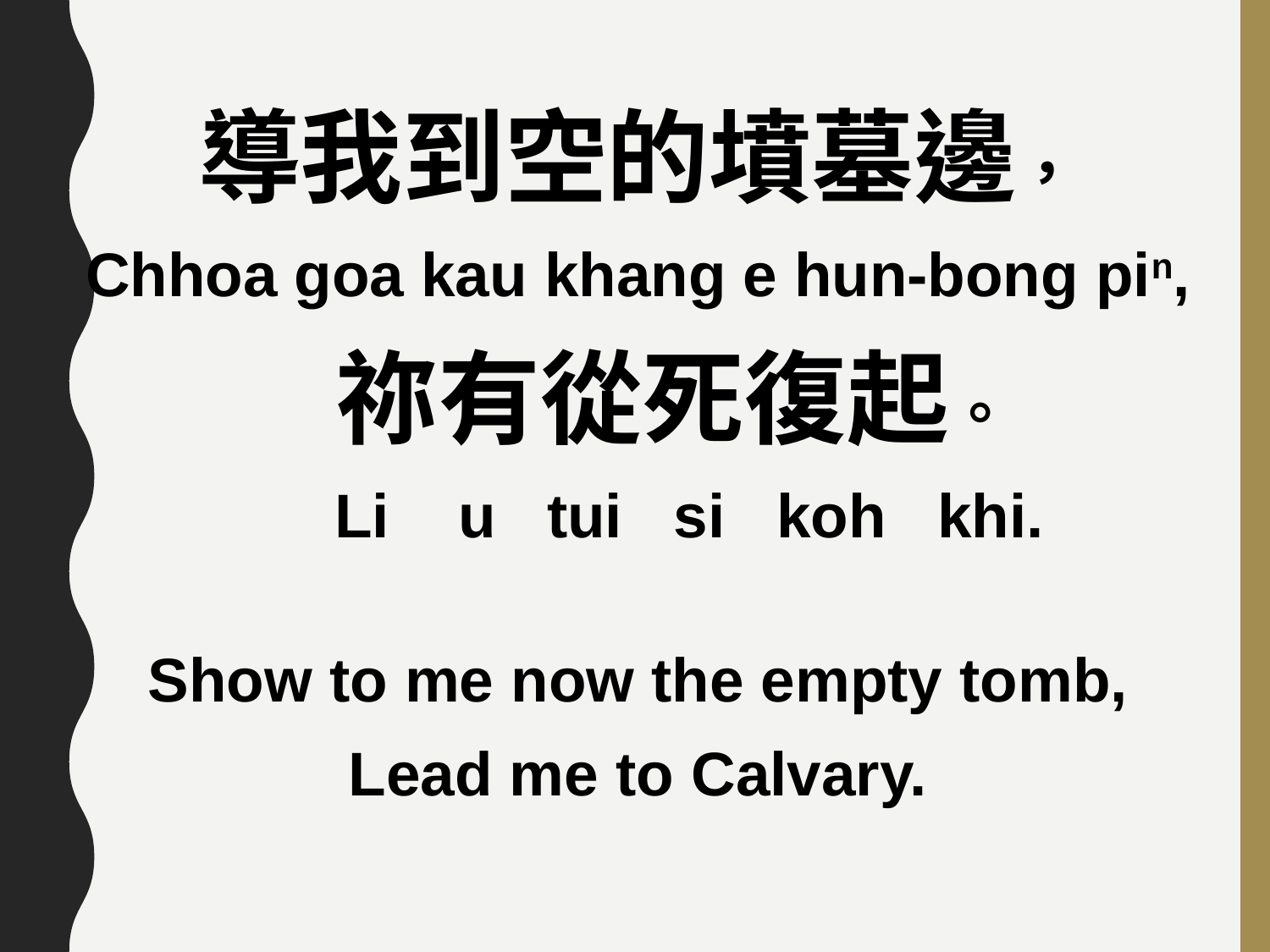

導我到空的墳墓邊，
Chhoa goa kau khang e hun-bong pin,
  祢有從死復起。
      Li    u   tui   si   koh   khi.

Show to me now the empty tomb,
Lead me to Calvary.